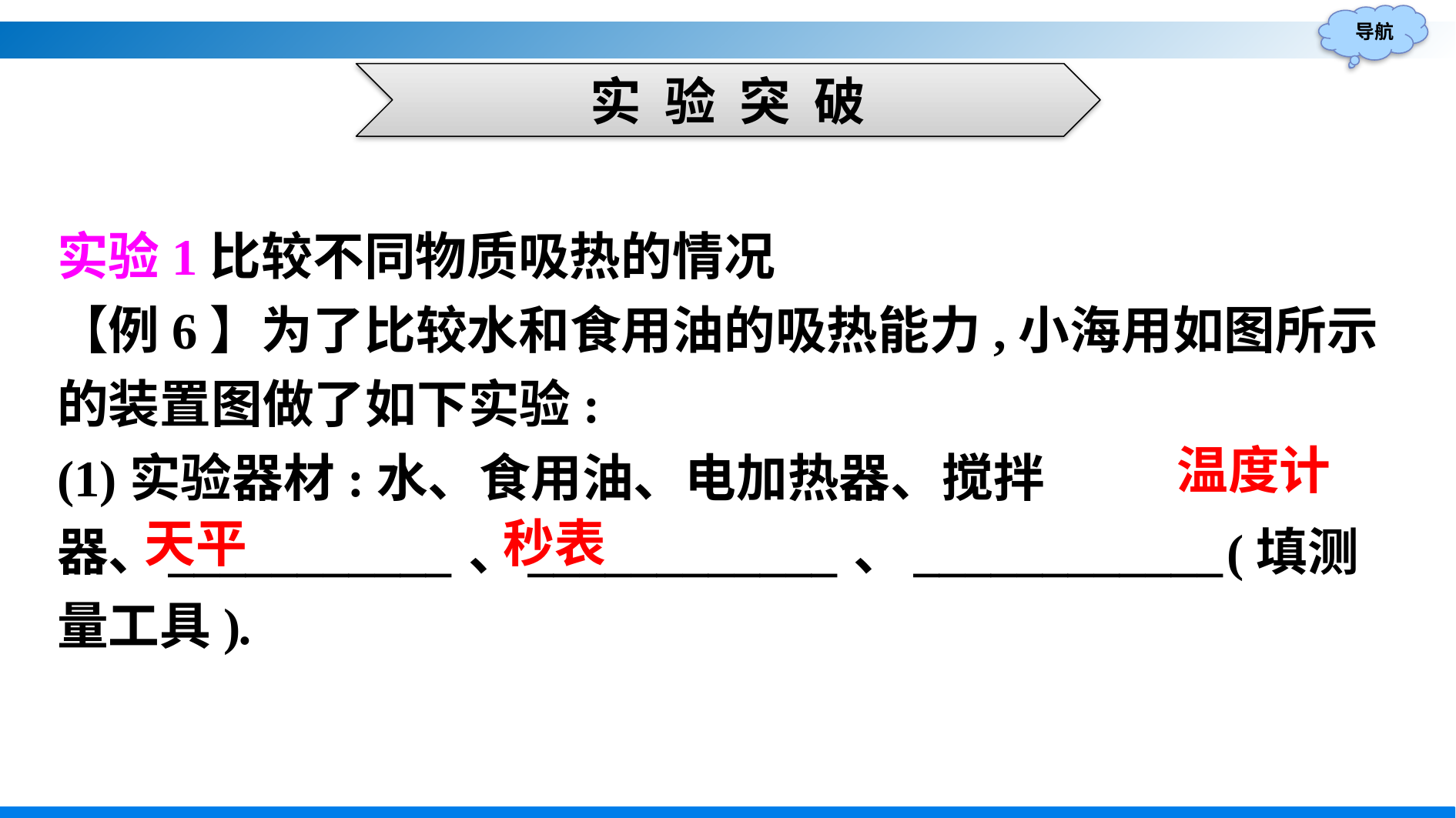

实  验  突  破
实验1比较不同物质吸热的情况
【例6】为了比较水和食用油的吸热能力,小海用如图所示的装置图做了如下实验:
(1)实验器材:水、食用油、电加热器、搅拌器、___________、____________、____________(填测量工具).
温度计
天平
秒表